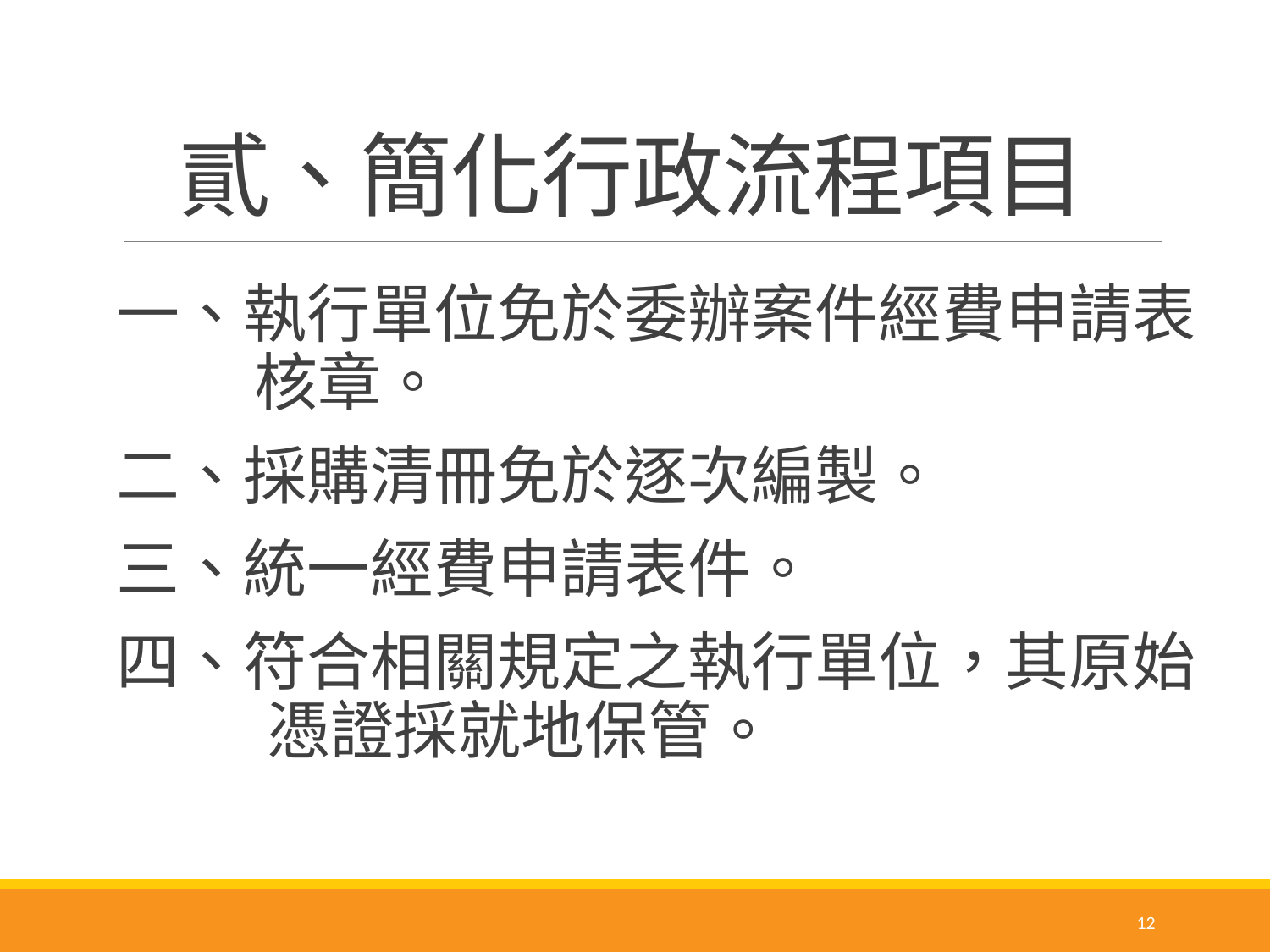

# 貳、簡化行政流程項目
一、執行單位免於委辦案件經費申請表核章。
二、採購清冊免於逐次編製。
三、統一經費申請表件。
四、符合相關規定之執行單位，其原始憑證採就地保管。
12